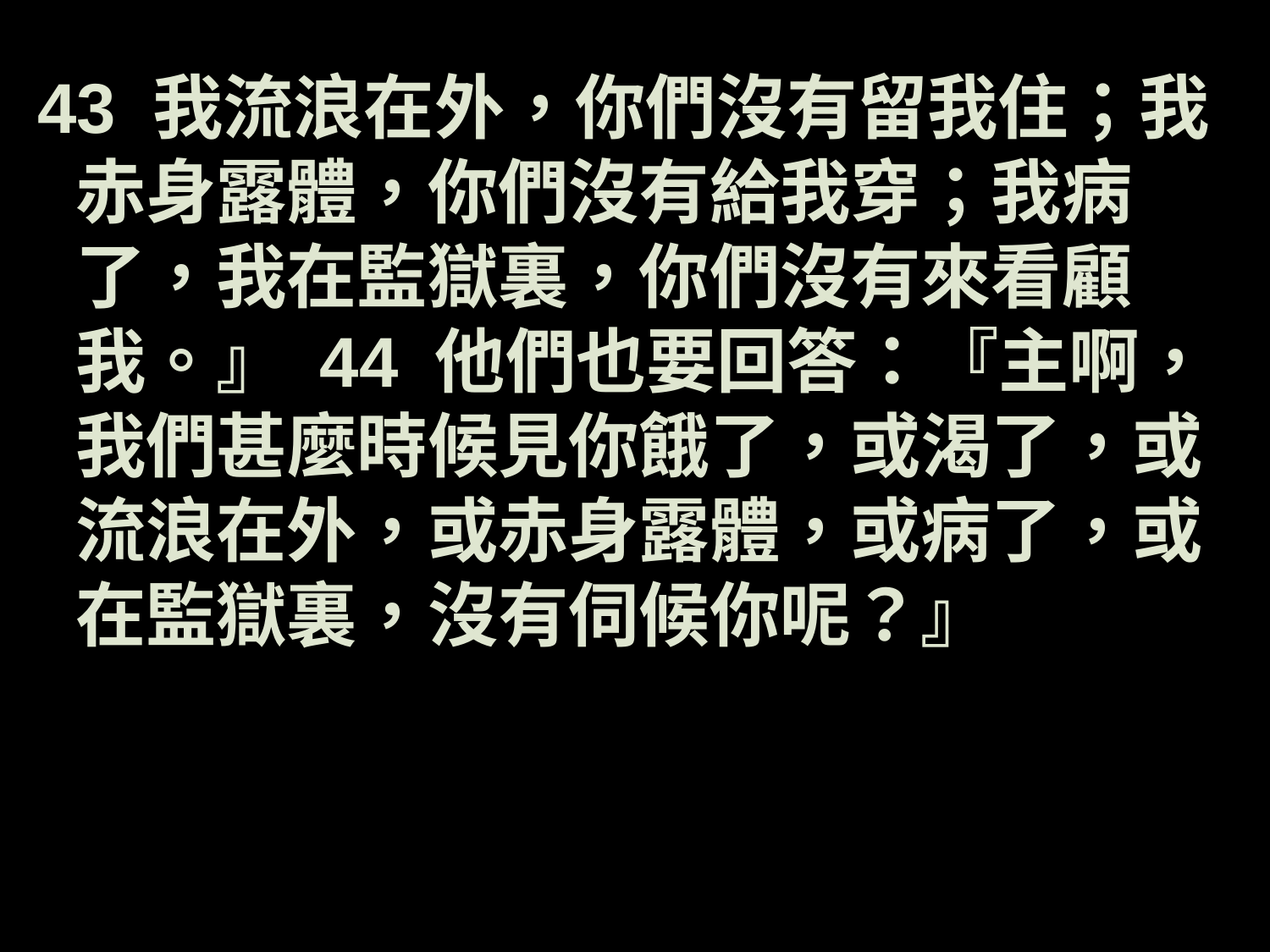

43 我流浪在外，你們沒有留我住；我赤身露體，你們沒有給我穿；我病了，我在監獄裏，你們沒有來看顧我。』 44 他們也要回答：『主啊，我們甚麼時候見你餓了，或渴了，或流浪在外，或赤身露體，或病了，或在監獄裏，沒有伺候你呢？』